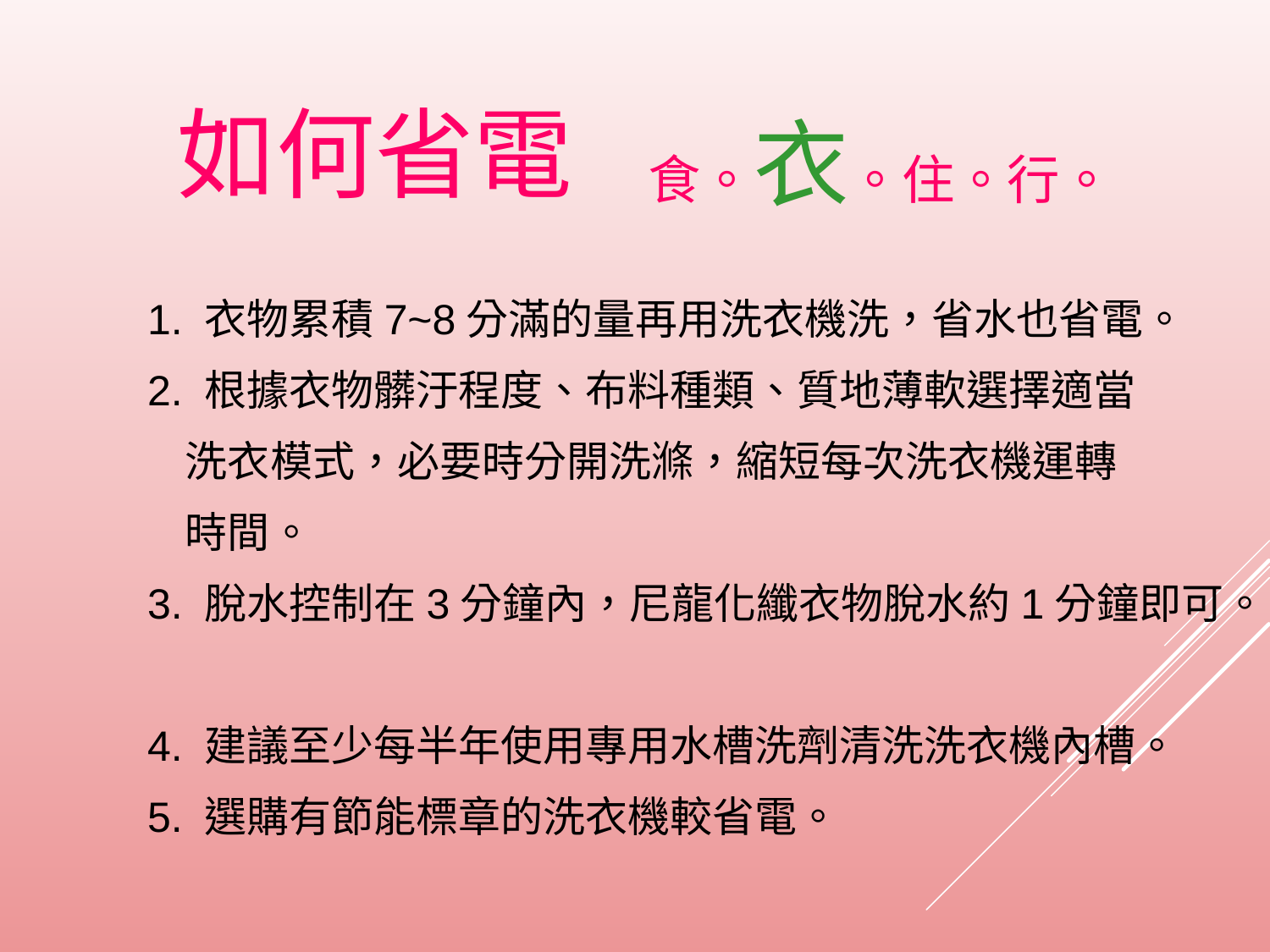

如何省電
食。衣。住。行。
1. 衣物累積7~8分滿的量再用洗衣機洗，省水也省電。
2. 根據衣物髒汙程度、布料種類、質地薄軟選擇適當
    洗衣模式，必要時分開洗滌，縮短每次洗衣機運轉
    時間。
3. 脫水控制在3分鐘內，尼龍化纖衣物脫水約1分鐘即可。
4. 建議至少每半年使用專用水槽洗劑清洗洗衣機內槽。
5. 選購有節能標章的洗衣機較省電。